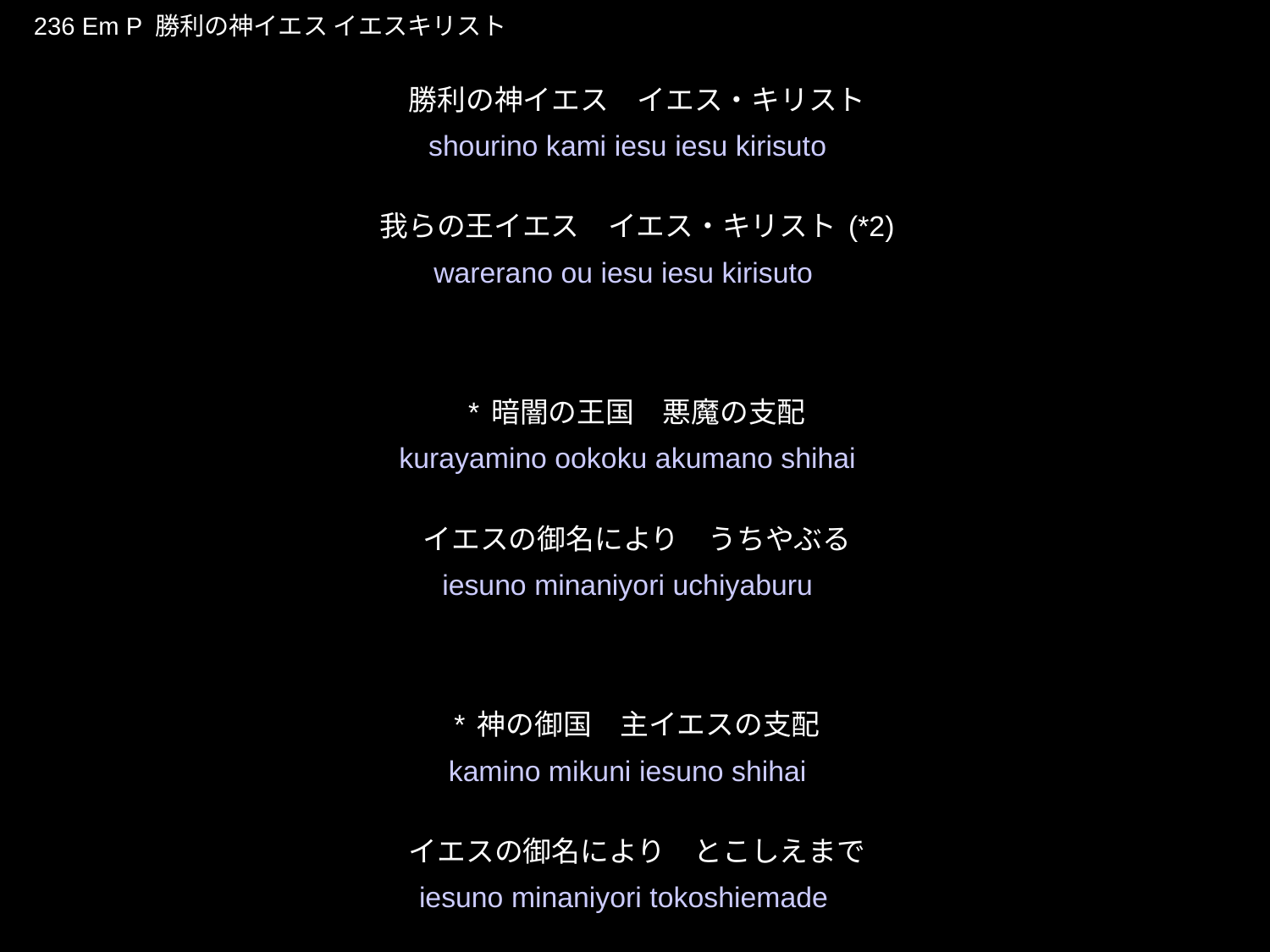

しょうりのかみいえすいえすきりすと
★P
236 Em P 勝利の神イエス イエスキリスト
勝利の神イエス　イエス・キリスト
我らの王イエス　イエス・キリスト(*2)
*暗闇の王国　悪魔の支配
イエスの御名により　うちやぶる
*神の御国　主イエスの支配
イエスの御名により　とこしえまで
★４
shourino kami iesu iesu kirisuto
warerano ou iesu iesu kirisuto
kurayamino ookoku akumano shihai
iesuno minaniyori uchiyaburu
kamino mikuni iesuno shihai
iesuno minaniyori tokoshiemade